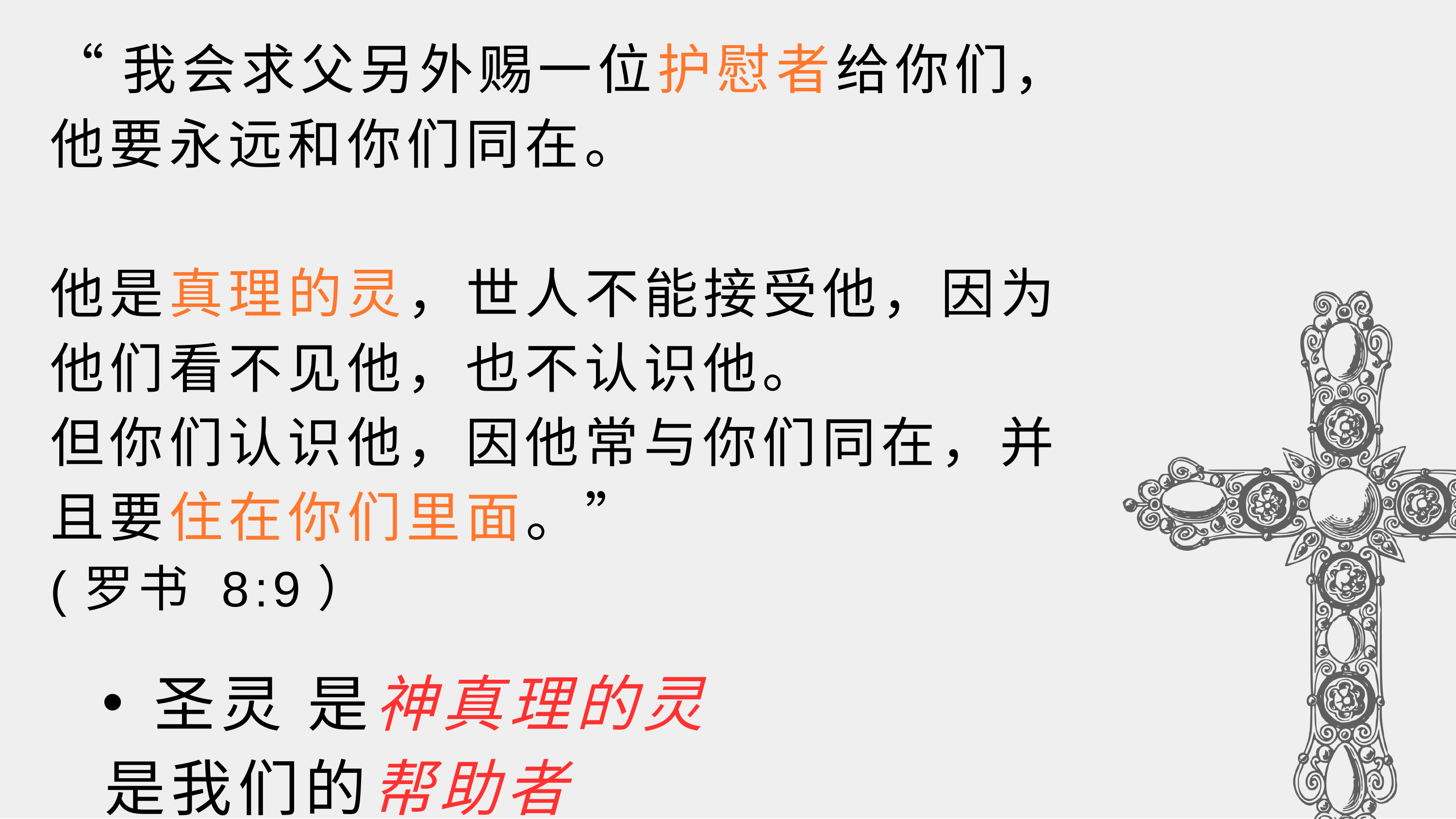

“我会求父另外赐一位护慰者给你们，他要永远和你们同在。

他是真理的灵，世人不能接受他，因为他们看不见他，也不认识他。
但你们认识他，因他常与你们同在，并且要住在你们里面。”
(罗书 8:9）

圣灵 是神真理的灵
  是我们的帮助者